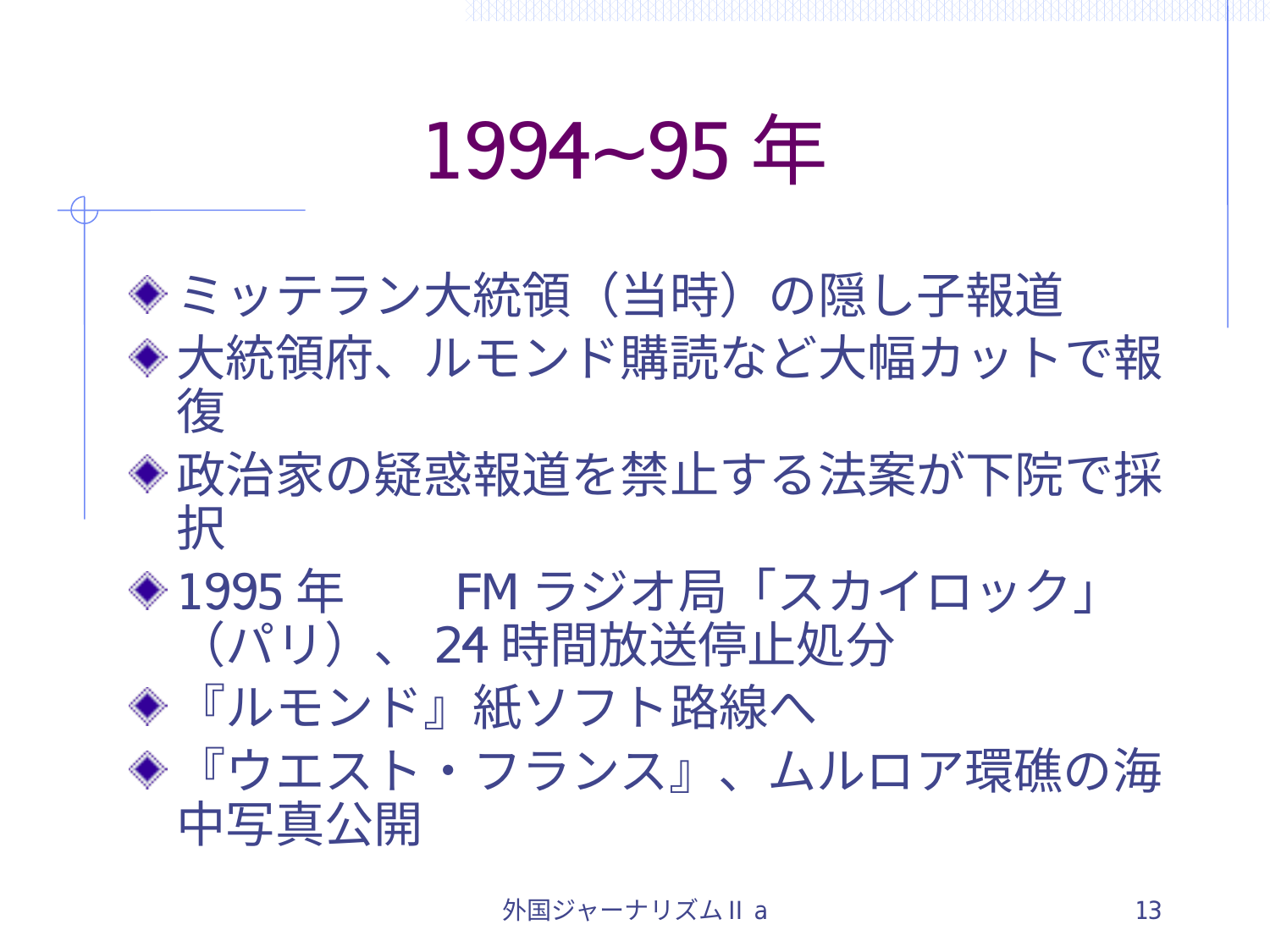

# 1994~95年
ミッテラン大統領（当時）の隠し子報道
大統領府、ルモンド購読など大幅カットで報復
政治家の疑惑報道を禁止する法案が下院で採択
1995年　　FMラジオ局「スカイロック」（パリ）、24時間放送停止処分
『ルモンド』紙ソフト路線へ
『ウエスト・フランス』、ムルロア環礁の海中写真公開
外国ジャーナリズムⅡa
13